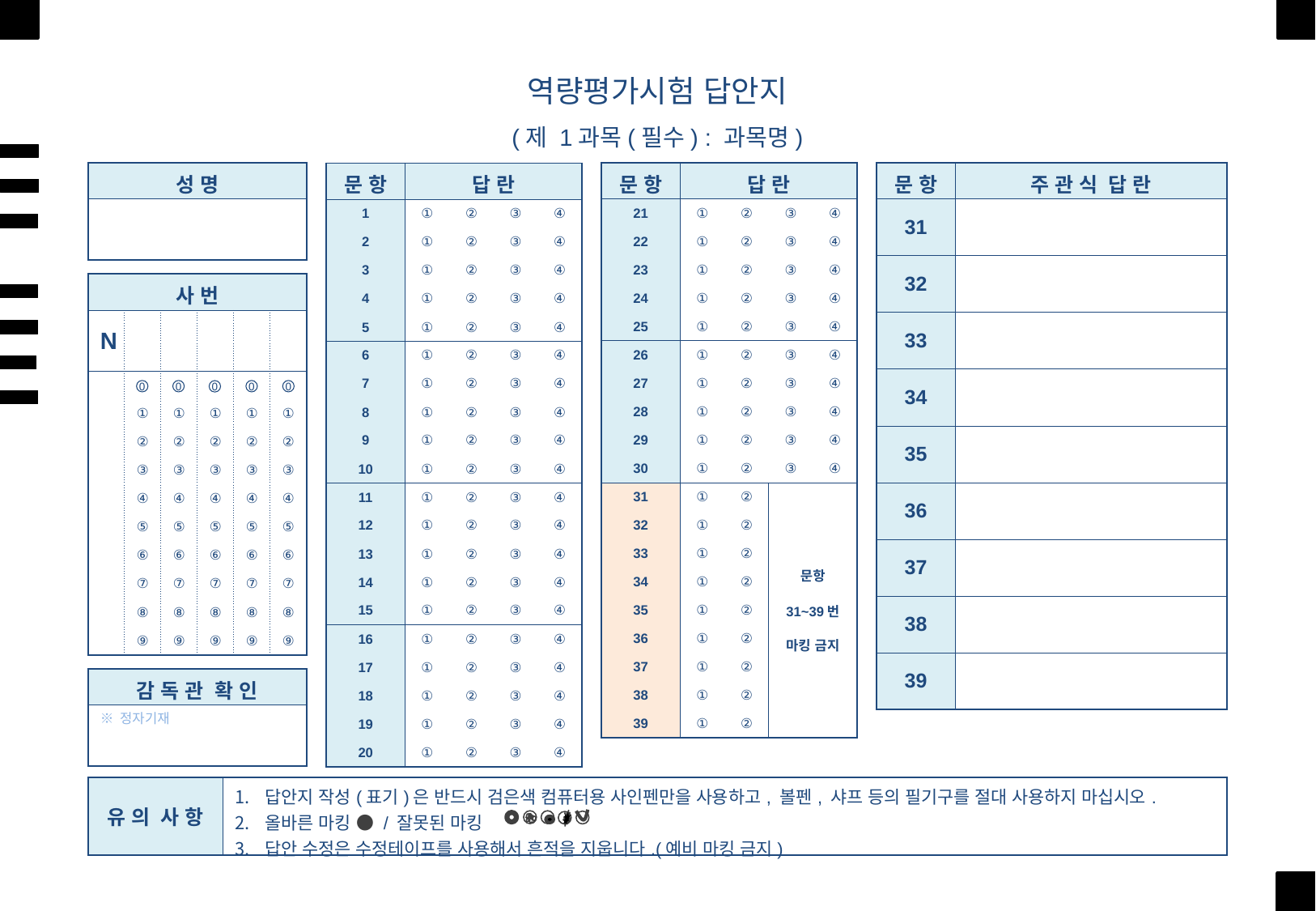

역량평가시험 답안지
(제 1과목(필수) : 과목명)

| 성 명 |
| --- |
|  |
| 문 항 | 답 란 |  |  |  |
| --- | --- | --- | --- | --- |
| 21 | ① | ② | ③ | ④ |
| 22 | ① | ② | ③ | ④ |
| 23 | ① | ② | ③ | ④ |
| 24 | ① | ② | ③ | ④ |
| 25 | ① | ② | ③ | ④ |
| 26 | ① | ② | ③ | ④ |
| 27 | ① | ② | ③ | ④ |
| 28 | ① | ② | ③ | ④ |
| 29 | ① | ② | ③ | ④ |
| 30 | ① | ② | ③ | ④ |
| 31 | ① | ② | 문항 31~39번 마킹 금지 |  |
| 32 | ① | ② |  |  |
| 33 | ① | ② |  |  |
| 34 | ① | ② |  |  |
| 35 | ① | ② |  |  |
| 36 | ① | ② |  |  |
| 37 | ① | ② |  |  |
| 38 | ① | ② |  |  |
| 39 | ① | ② |  |  |
| 문 항 | 주 관 식 답 란 |
| --- | --- |
| 31 |  |
| 32 |  |
| 33 |  |
| 34 |  |
| 35 |  |
| 36 |  |
| 37 |  |
| 38 |  |
| 39 |  |
| 문 항 | 답 란 |  |  |  |
| --- | --- | --- | --- | --- |
| 1 | ① | ② | ③ | ④ |
| 2 | ① | ② | ③ | ④ |
| 3 | ① | ② | ③ | ④ |
| 4 | ① | ② | ③ | ④ |
| 5 | ① | ② | ③ | ④ |
| 6 | ① | ② | ③ | ④ |
| 7 | ① | ② | ③ | ④ |
| 8 | ① | ② | ③ | ④ |
| 9 | ① | ② | ③ | ④ |
| 10 | ① | ② | ③ | ④ |
| 11 | ① | ② | ③ | ④ |
| 12 | ① | ② | ③ | ④ |
| 13 | ① | ② | ③ | ④ |
| 14 | ① | ② | ③ | ④ |
| 15 | ① | ② | ③ | ④ |
| 16 | ① | ② | ③ | ④ |
| 17 | ① | ② | ③ | ④ |
| 18 | ① | ② | ③ | ④ |
| 19 | ① | ② | ③ | ④ |
| 20 | ① | ② | ③ | ④ |

| 사 번 | 사 번 |  |  |  |  |
| --- | --- | --- | --- | --- | --- |
| N |  |  |  |  |  |
|  |  |  |  |  |  |
|  | ① | ① | ① | ① | ① |
|  | ② | ② | ② | ② | ② |
|  | ③ | ③ | ③ | ③ | ③ |
|  | ④ | ④ | ④ | ④ | ④ |
|  | ⑤ | ⑤ | ⑤ | ⑤ | ⑤ |
|  | ⑥ | ⑥ | ⑥ | ⑥ | ⑥ |
|  | ⑦ | ⑦ | ⑦ | ⑦ | ⑦ |
|  | ⑧ | ⑧ | ⑧ | ⑧ | ⑧ |
|  | ⑨ | ⑨ | ⑨ | ⑨ | ⑨ |

0
0
0
0
0

| 감 독 관 확 인 |
| --- |
|  |
※ 정자기재
| 유 의 사 항 | 답안지 작성(표기)은 반드시 검은색 컴퓨터용 사인펜만을 사용하고, 볼펜, 샤프 등의 필기구를 절대 사용하지 마십시오. 올바른 마킹 ● / 잘못된 마킹 답안 수정은 수정테이프를 사용해서 흔적을 지웁니다.(예비 마킹 금지) |
| --- | --- |